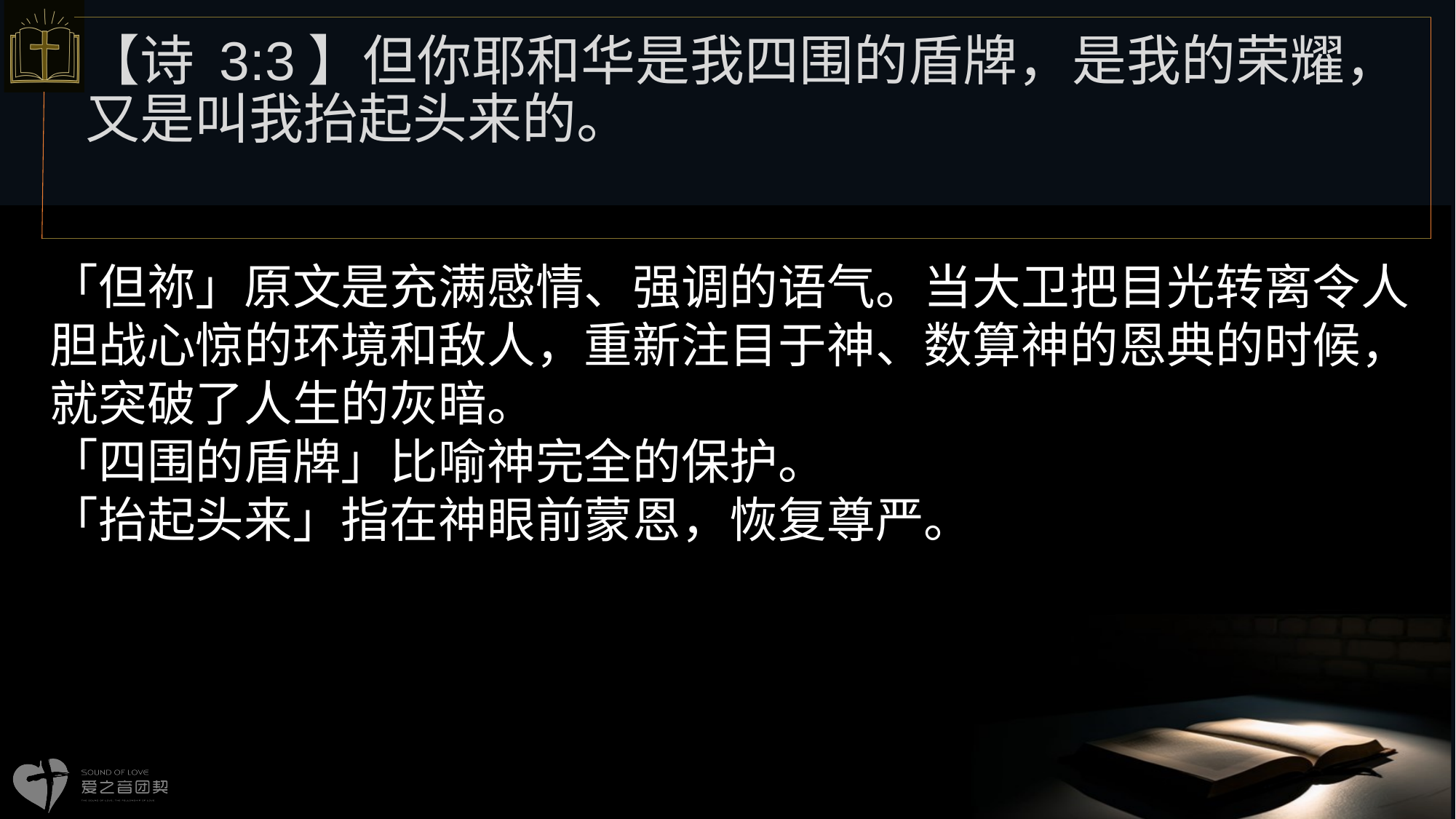

【诗 3:3】但你耶和华是我四围的盾牌，是我的荣耀，又是叫我抬起头来的。
# 「但祢」原文是充满感情、强调的语气。当大卫把目光转离令人胆战心惊的环境和敌人，重新注目于神、数算神的恩典的时候，就突破了人生的灰暗。 「四围的盾牌」比喻神完全的保护。 「抬起头来」指在神眼前蒙恩，恢复尊严。